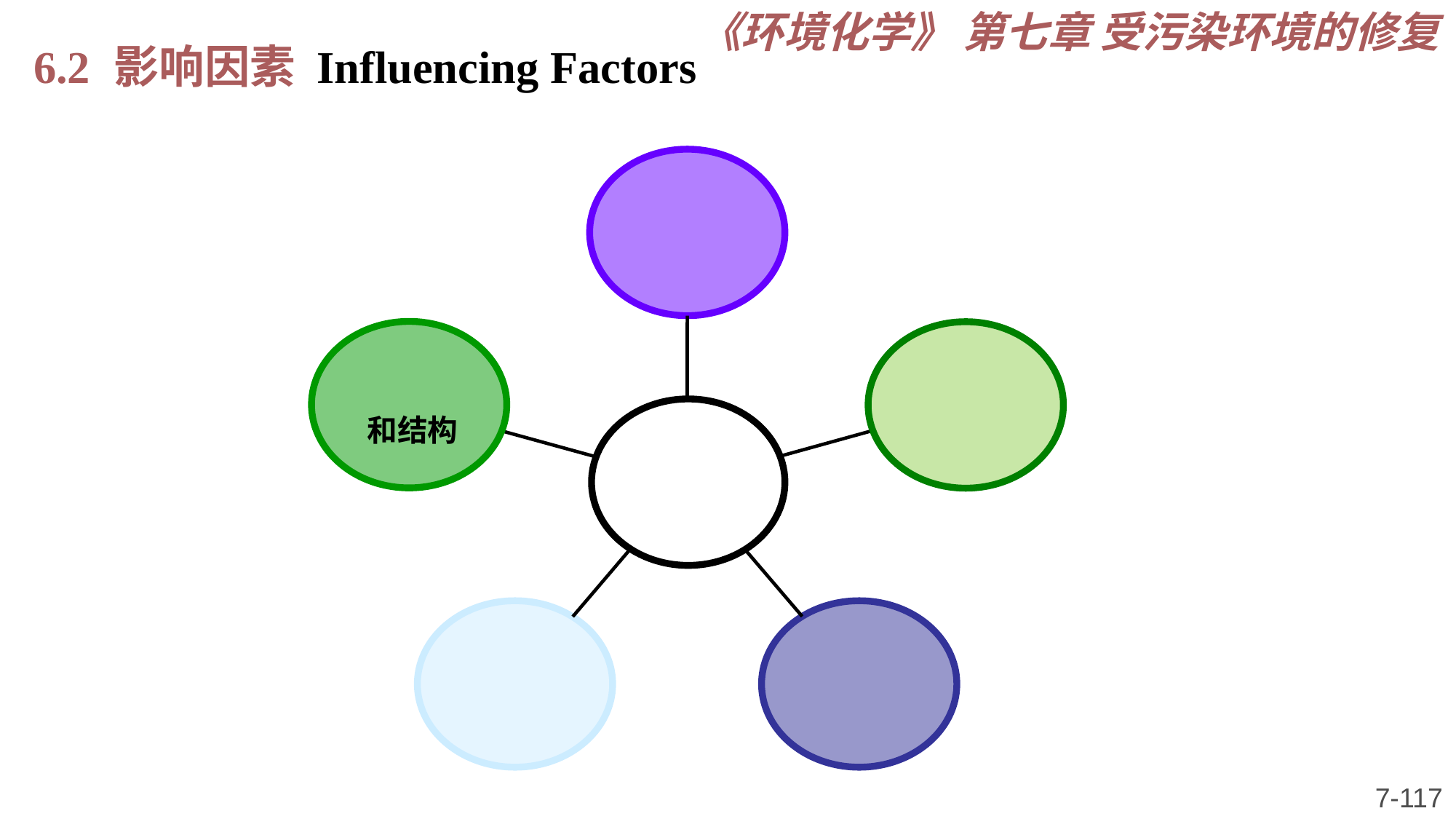

《环境化学》 第七章 受污染环境的修复
6.2 影响因素 Influencing Factors

   洗脱液组
成和性质

     电极材料
和结构
土壤类型
  土壤电动
修复效率

污染物性质
  电压和
电流大小
7-117